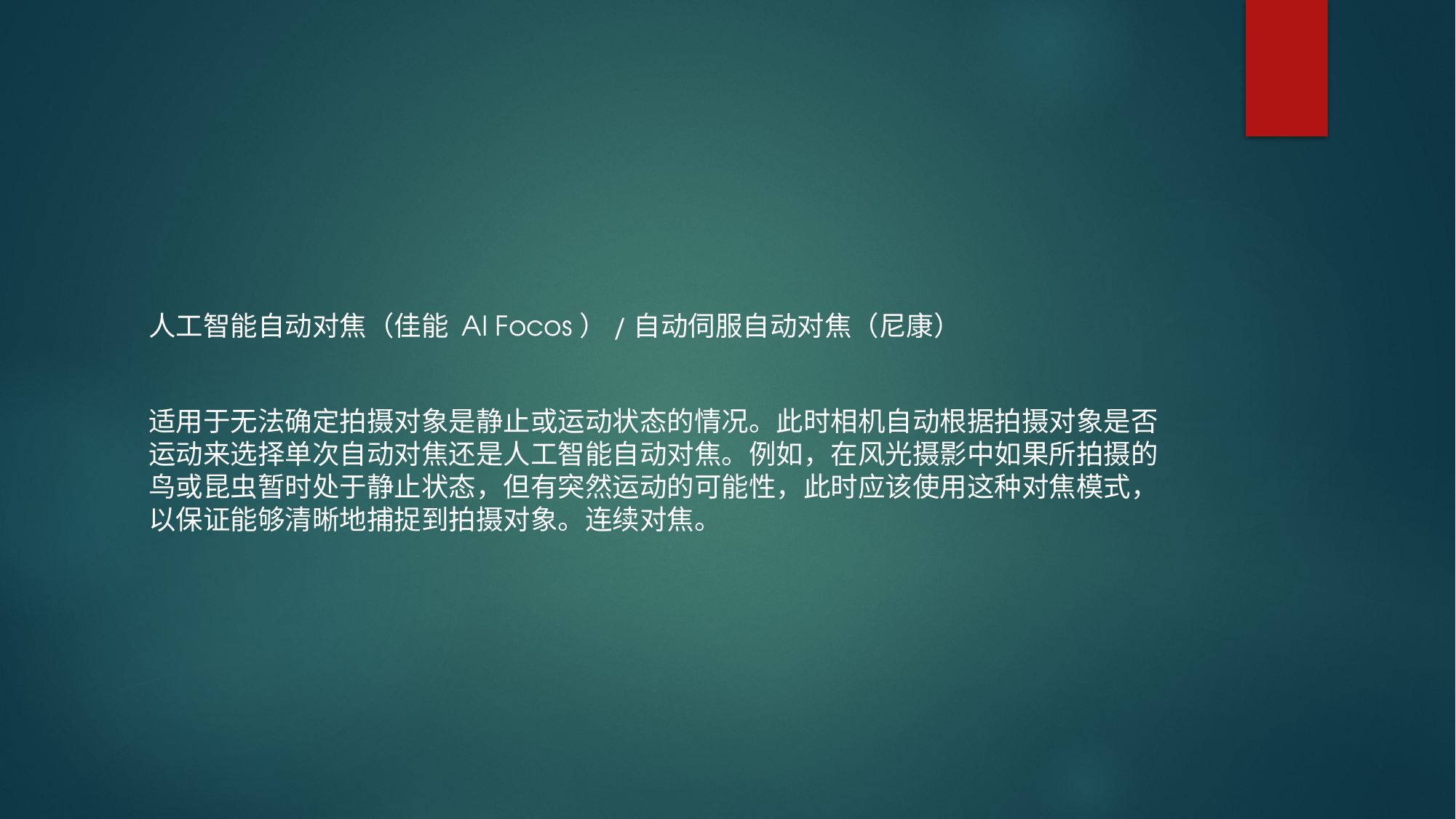

#
人工智能自动对焦（佳能 AI Focos）/自动伺服自动对焦（尼康）

适用于无法确定拍摄对象是静止或运动状态的情况。此时相机自动根据拍摄对象是否运动来选择单次自动对焦还是人工智能自动对焦。例如，在风光摄影中如果所拍摄的鸟或昆虫暂时处于静止状态，但有突然运动的可能性，此时应该使用这种对焦模式，以保证能够清晰地捕捉到拍摄对象。连续对焦。